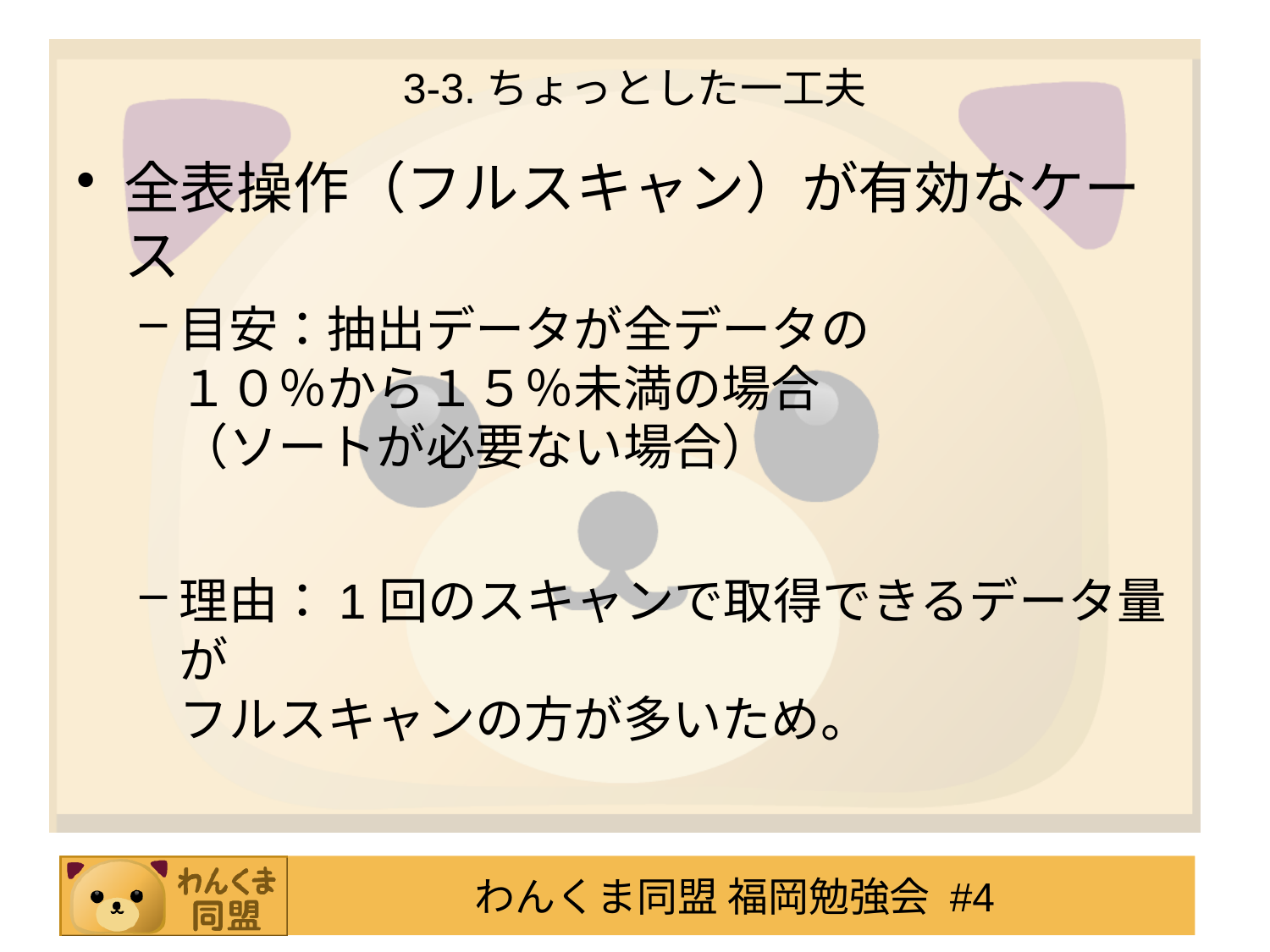

# 3-3.ちょっとした一工夫
全表操作（フルスキャン）が有効なケース
目安：抽出データが全データの
１０％から１５％未満の場合
（ソートが必要ない場合）

理由：1回のスキャンで取得できるデータ量が
フルスキャンの方が多いため。